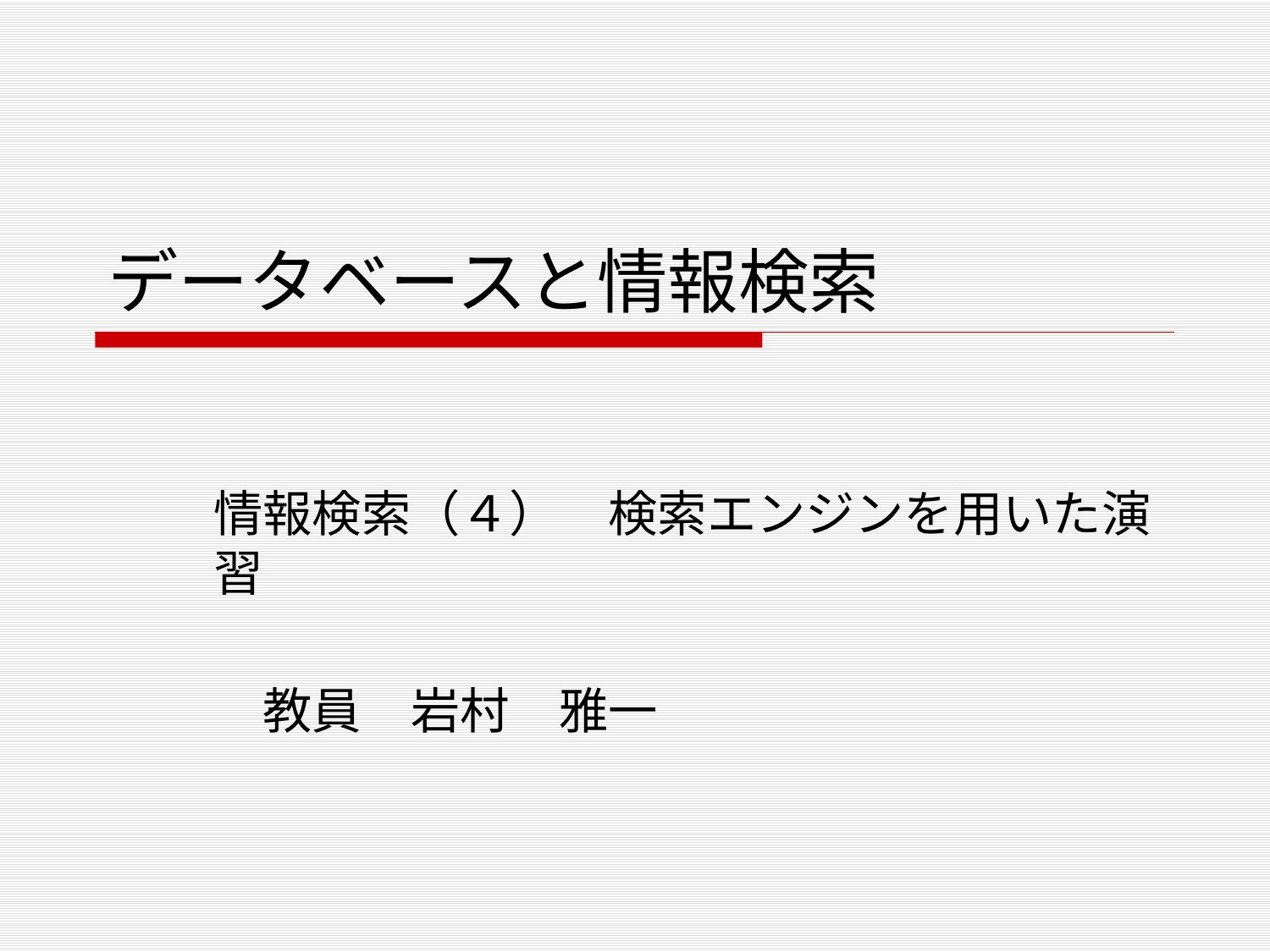

# データベースと情報検索
情報検索（４）　検索エンジンを用いた演習

　教員　岩村　雅一